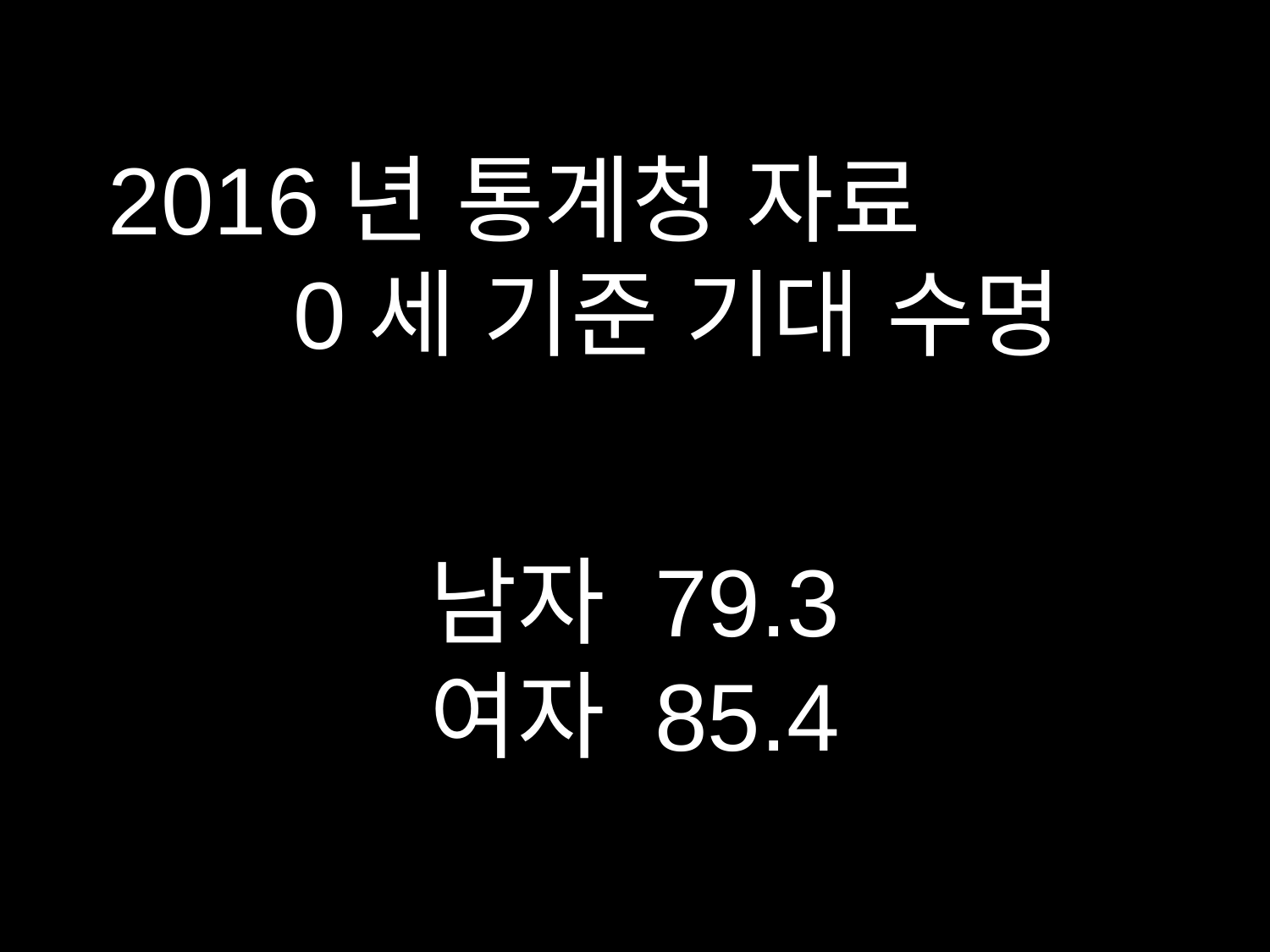

2016년 통계청 자료
       0세 기준 기대 수명

남자 79.3
여자 85.4